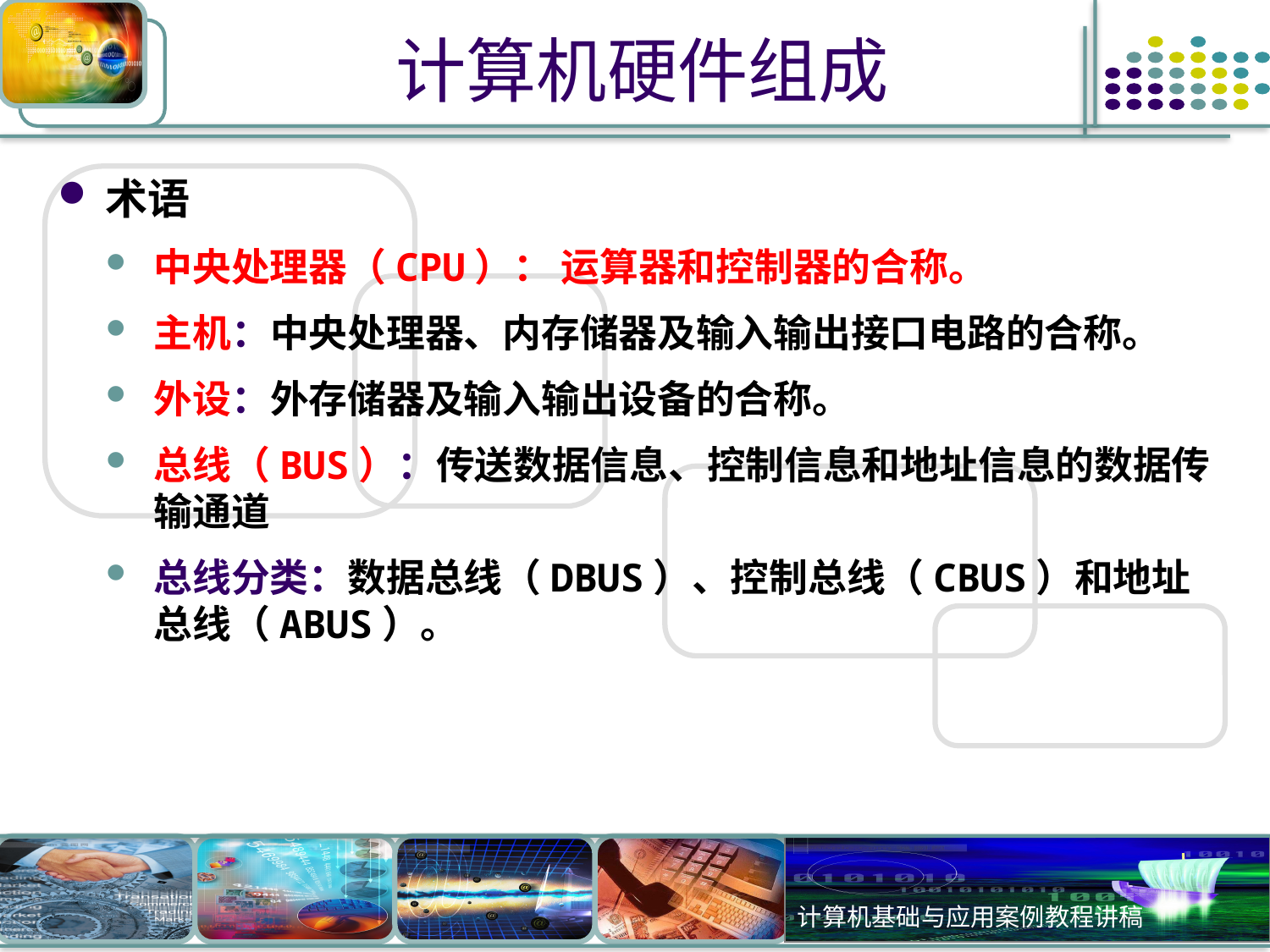

# 计算机硬件组成
术语
中央处理器（CPU）： 运算器和控制器的合称。
主机：中央处理器、内存储器及输入输出接口电路的合称。
外设：外存储器及输入输出设备的合称。
总线（BUS）：传送数据信息、控制信息和地址信息的数据传输通道
总线分类：数据总线（DBUS）、控制总线（CBUS）和地址总线（ABUS）。